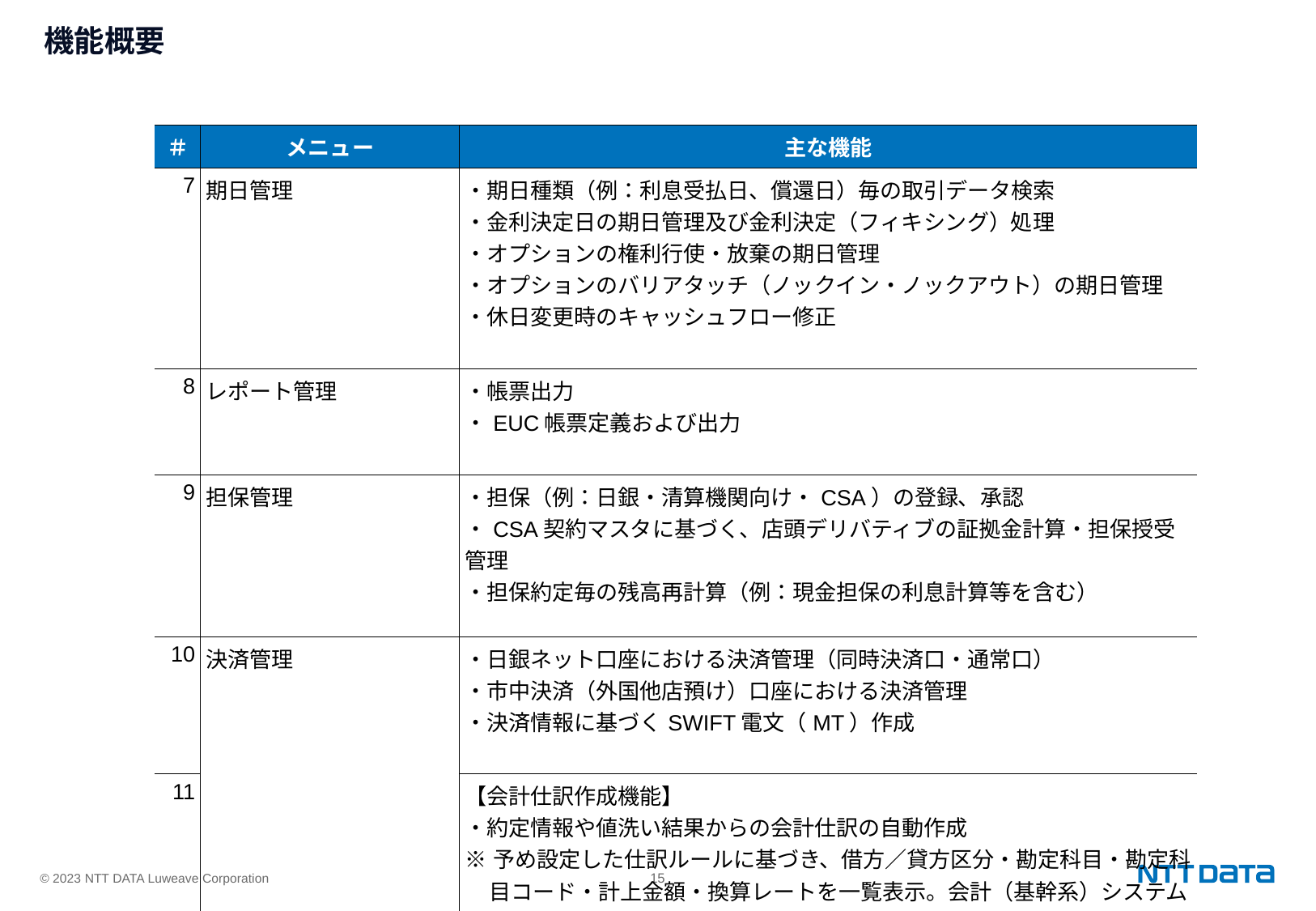

# 機能概要
| ＃ | メニュー | 主な機能 |
| --- | --- | --- |
| 7 | 期日管理 | ・期日種類（例：利息受払日、償還日）毎の取引データ検索 ・金利決定日の期日管理及び金利決定（フィキシング）処理 ・オプションの権利行使・放棄の期日管理 ・オプションのバリアタッチ（ノックイン・ノックアウト）の期日管理 ・休日変更時のキャッシュフロー修正 |
| 8 | レポート管理 | ・帳票出力 ・EUC帳票定義および出力 |
| 9 | 担保管理 | ・担保（例：日銀・清算機関向け・CSA）の登録、承認 ・CSA契約マスタに基づく、店頭デリバティブの証拠金計算・担保授受管理 ・担保約定毎の残高再計算（例：現金担保の利息計算等を含む） |
| 10 | 決済管理 | ・日銀ネット口座における決済管理（同時決済口・通常口） ・市中決済（外国他店預け）口座における決済管理 ・決済情報に基づくSWIFT電文（MT）作成 |
| 11 |  | 【会計仕訳作成機能】 ・約定情報や値洗い結果からの会計仕訳の自動作成 ※予め設定した仕訳ルールに基づき、借方／貸方区分・勘定科目・勘定科目コード・計上金額・換算レートを一覧表示。会計（基幹系）システムへのデータ連携も対応可能。 |